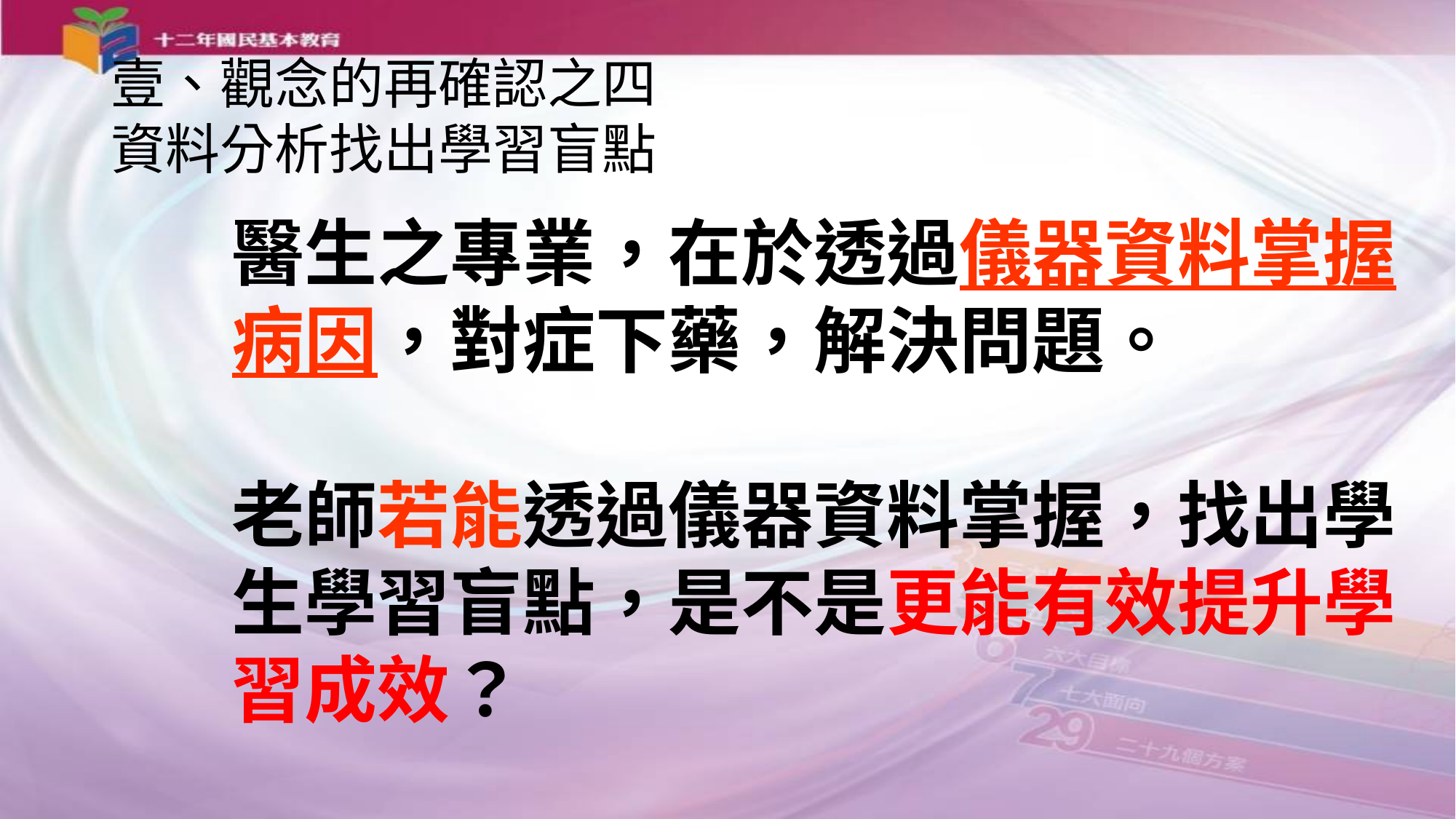

壹、觀念的再確認之四
資料分析找出學習盲點
醫生之專業，在於透過儀器資料掌握病因，對症下藥，解決問題。

老師若能透過儀器資料掌握，找出學生學習盲點，是不是更能有效提升學習成效？